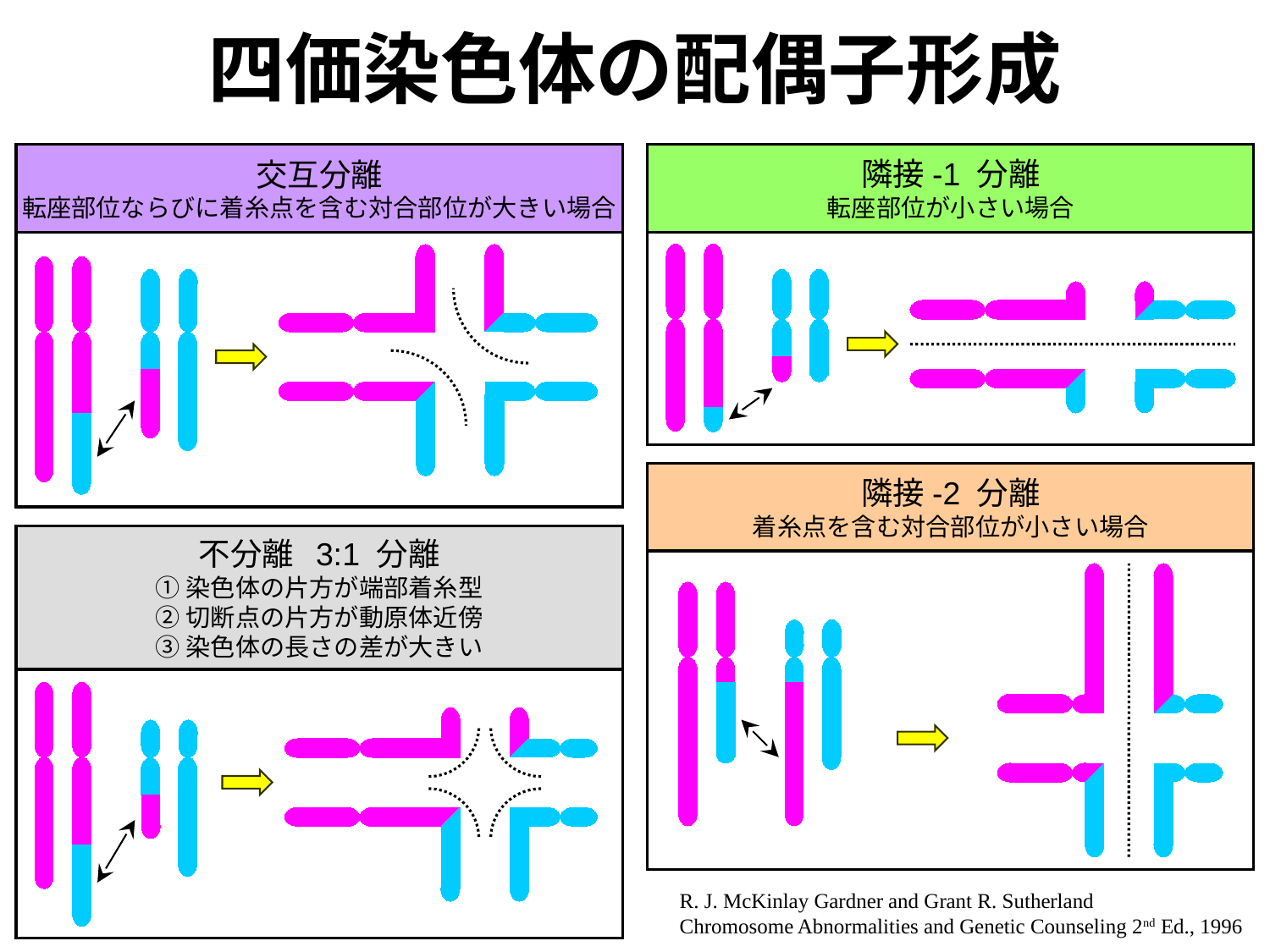

四価染色体の配偶子形成
交互分離
転座部位ならびに着糸点を含む対合部位が大きい場合
隣接-1 分離
転座部位が小さい場合

隣接-2 分離
着糸点を含む対合部位が小さい場合

不分離  3:1 分離
①染色体の片方が端部着糸型
②切断点の片方が動原体近傍
③染色体の長さの差が大きい

R. J. McKinlay Gardner and Grant R. Sutherland
Chromosome Abnormalities and Genetic Counseling 2nd Ed., 1996